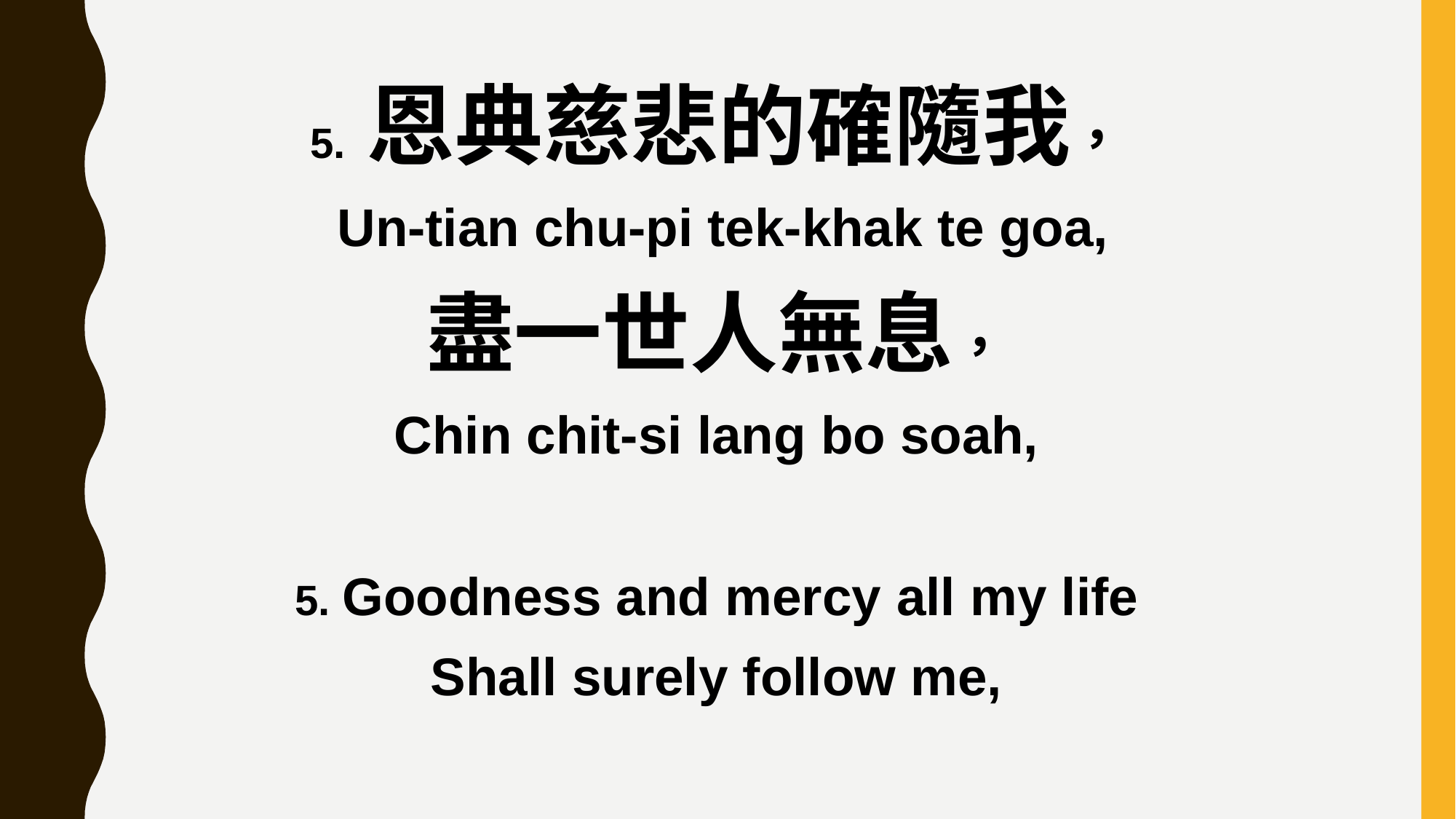

5. 恩典慈悲的確隨我，
 Un-tian chu-pi tek-khak te goa,
盡一世人無息，
Chin chit-si lang bo soah,

5. Goodness and mercy all my life
Shall surely follow me,